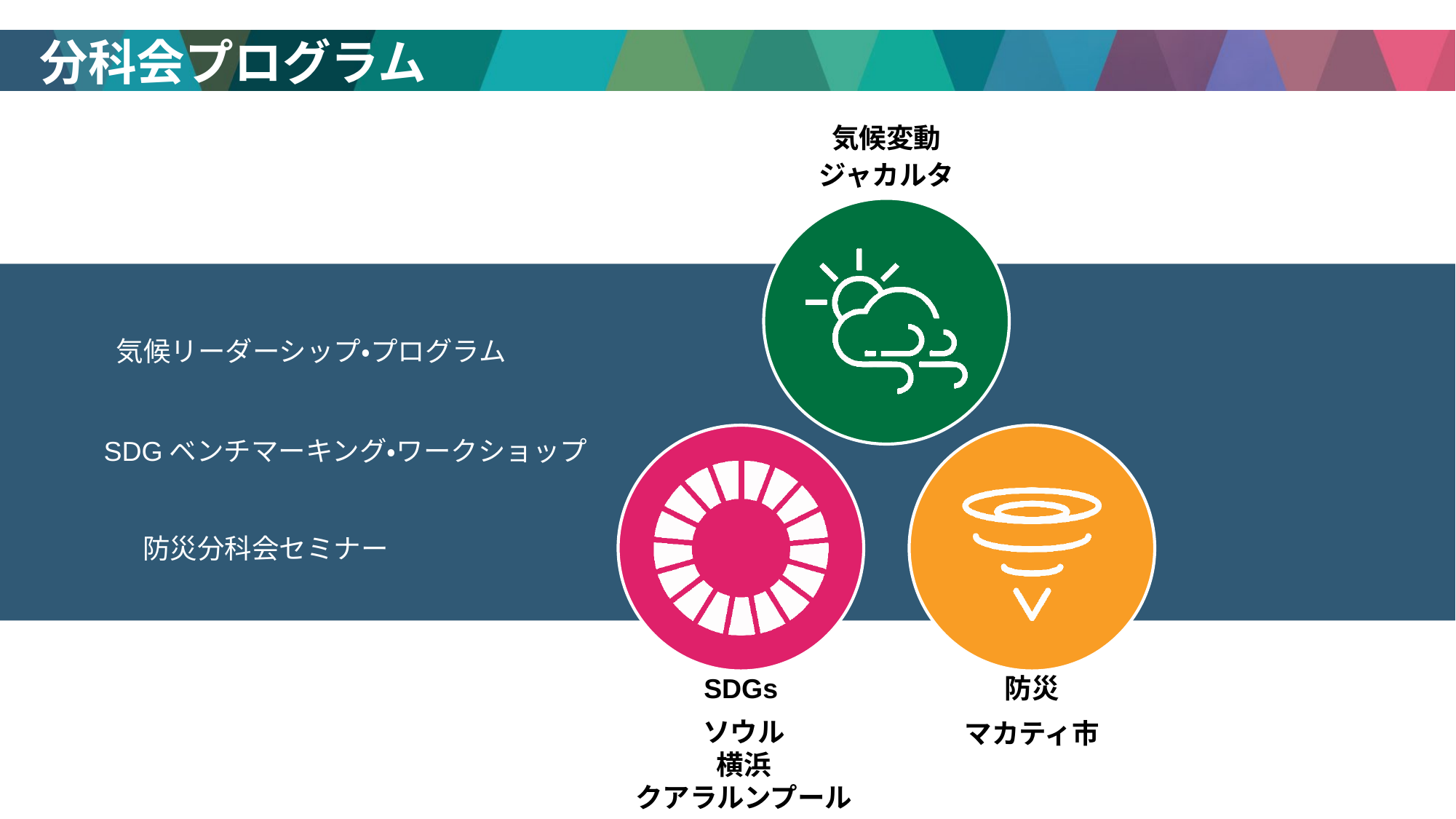

# 分科会プログラム
気候変動
ジャカルタ

気候リーダーシップ・プログラム

SDGベンチマーキング・ワークショップ
防災分科会セミナー
防災
SDGs
ソウル
横浜
クアラルンプール
マカティ市